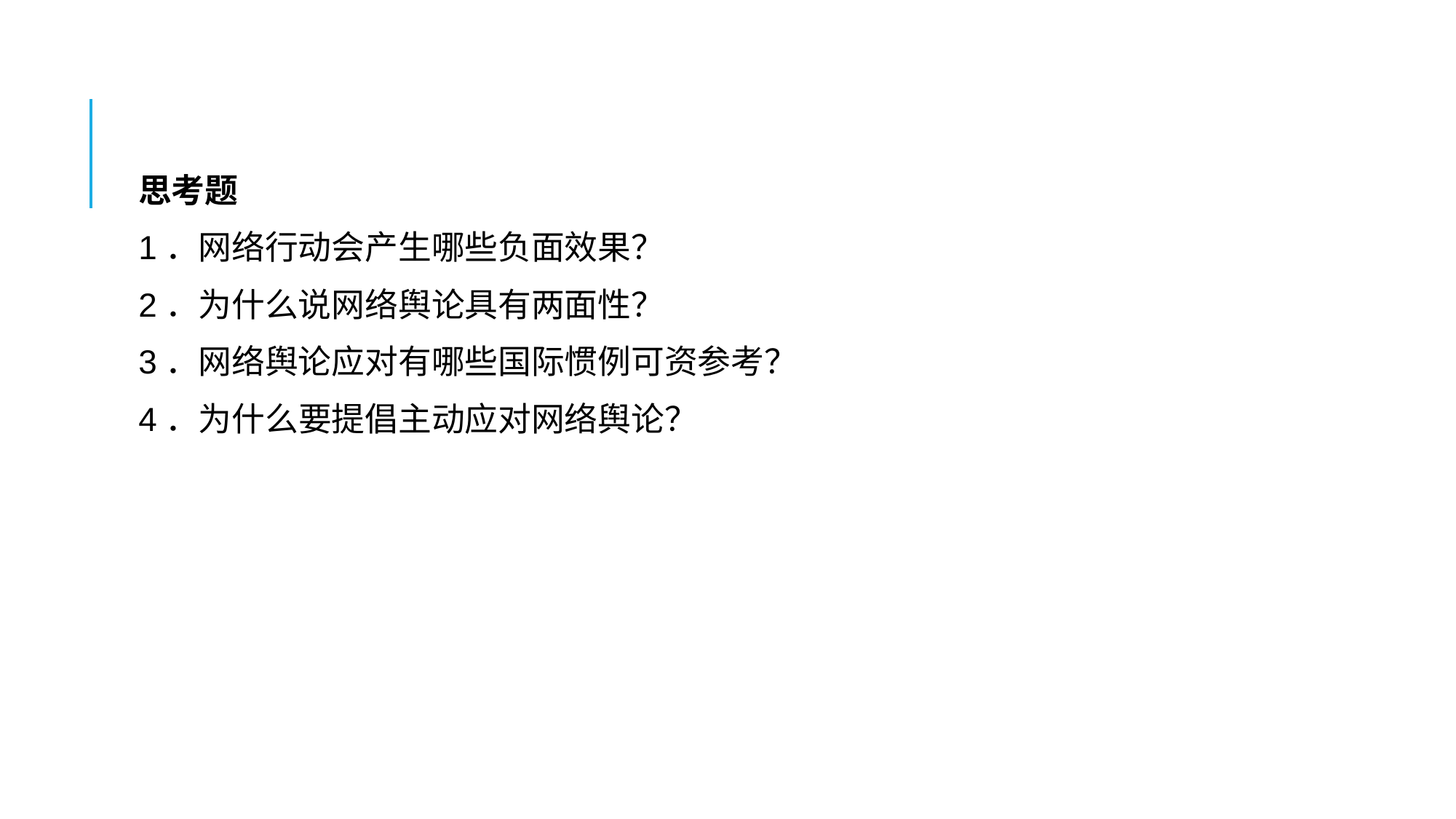

#
思考题
1．网络行动会产生哪些负面效果？
2．为什么说网络舆论具有两面性？
3．网络舆论应对有哪些国际惯例可资参考？
4．为什么要提倡主动应对网络舆论？